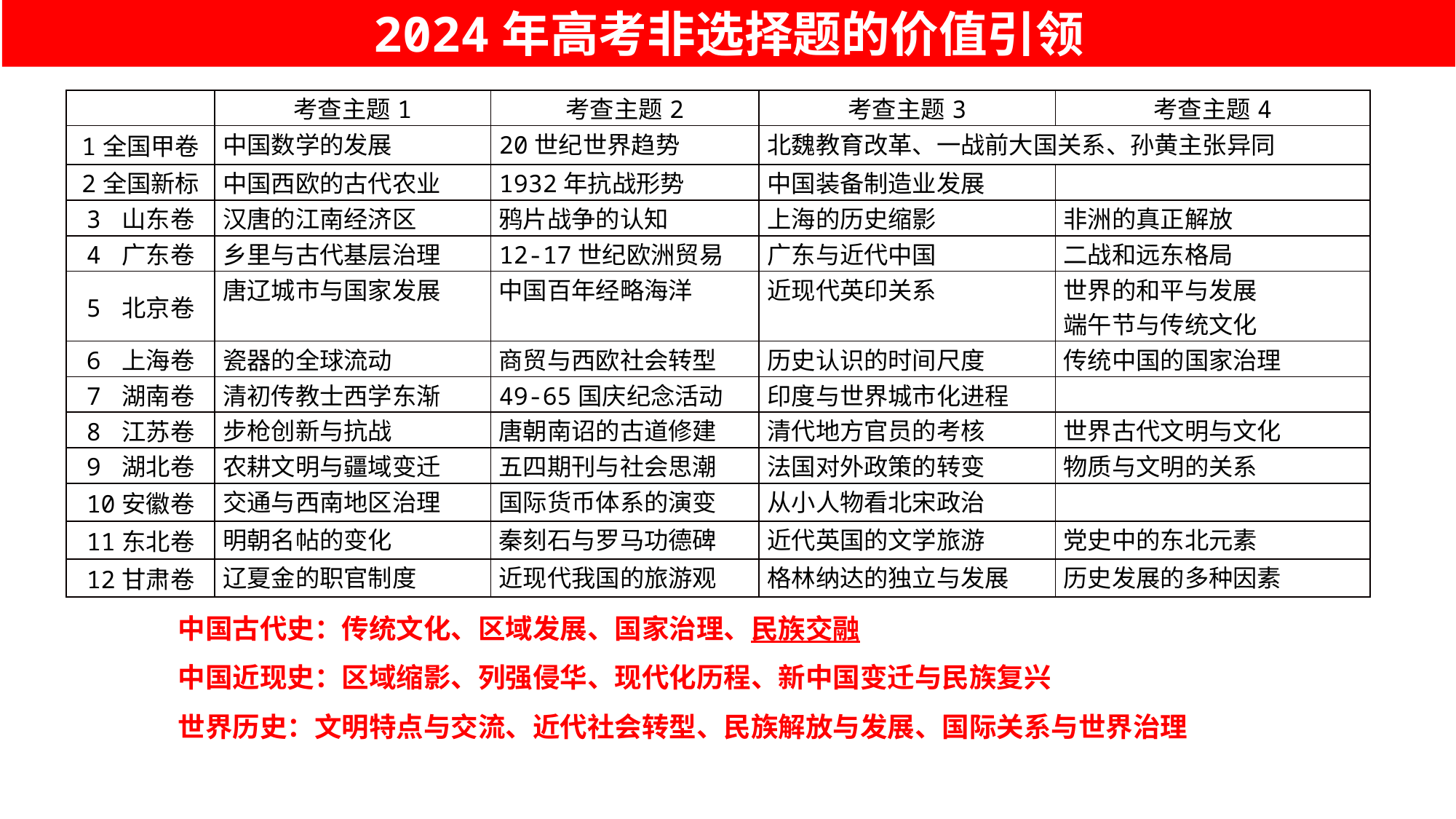

2024年高考非选择题的价值引领
|  | 考查主题1 | 考查主题2 | 考查主题3 | 考查主题4 |
| --- | --- | --- | --- | --- |
| 1全国甲卷 | 中国数学的发展 | 20世纪世界趋势 | 北魏教育改革、一战前大国关系、孙黄主张异同 |  |
| 2全国新标 | 中国西欧的古代农业 | 1932年抗战形势 | 中国装备制造业发展 |  |
| 3 山东卷 | 汉唐的江南经济区 | 鸦片战争的认知 | 上海的历史缩影 | 非洲的真正解放 |
| 4 广东卷 | 乡里与古代基层治理 | 12-17世纪欧洲贸易 | 广东与近代中国 | 二战和远东格局 |
| 5 北京卷 | 唐辽城市与国家发展 | 中国百年经略海洋 | 近现代英印关系 | 世界的和平与发展 端午节与传统文化 |
| 6 上海卷 | 瓷器的全球流动 | 商贸与西欧社会转型 | 历史认识的时间尺度 | 传统中国的国家治理 |
| 7 湖南卷 | 清初传教士西学东渐 | 49-65国庆纪念活动 | 印度与世界城市化进程 |  |
| 8 江苏卷 | 步枪创新与抗战 | 唐朝南诏的古道修建 | 清代地方官员的考核 | 世界古代文明与文化 |
| 9 湖北卷 | 农耕文明与疆域变迁 | 五四期刊与社会思潮 | 法国对外政策的转变 | 物质与文明的关系 |
| 10安徽卷 | 交通与西南地区治理 | 国际货币体系的演变 | 从小人物看北宋政治 |  |
| 11东北卷 | 明朝名帖的变化 | 秦刻石与罗马功德碑 | 近代英国的文学旅游 | 党史中的东北元素 |
| 12甘肃卷 | 辽夏金的职官制度 | 近现代我国的旅游观 | 格林纳达的独立与发展 | 历史发展的多种因素 |
中国古代史：传统文化、区域发展、国家治理、民族交融
中国近现史：区域缩影、列强侵华、现代化历程、新中国变迁与民族复兴
世界历史：文明特点与交流、近代社会转型、民族解放与发展、国际关系与世界治理